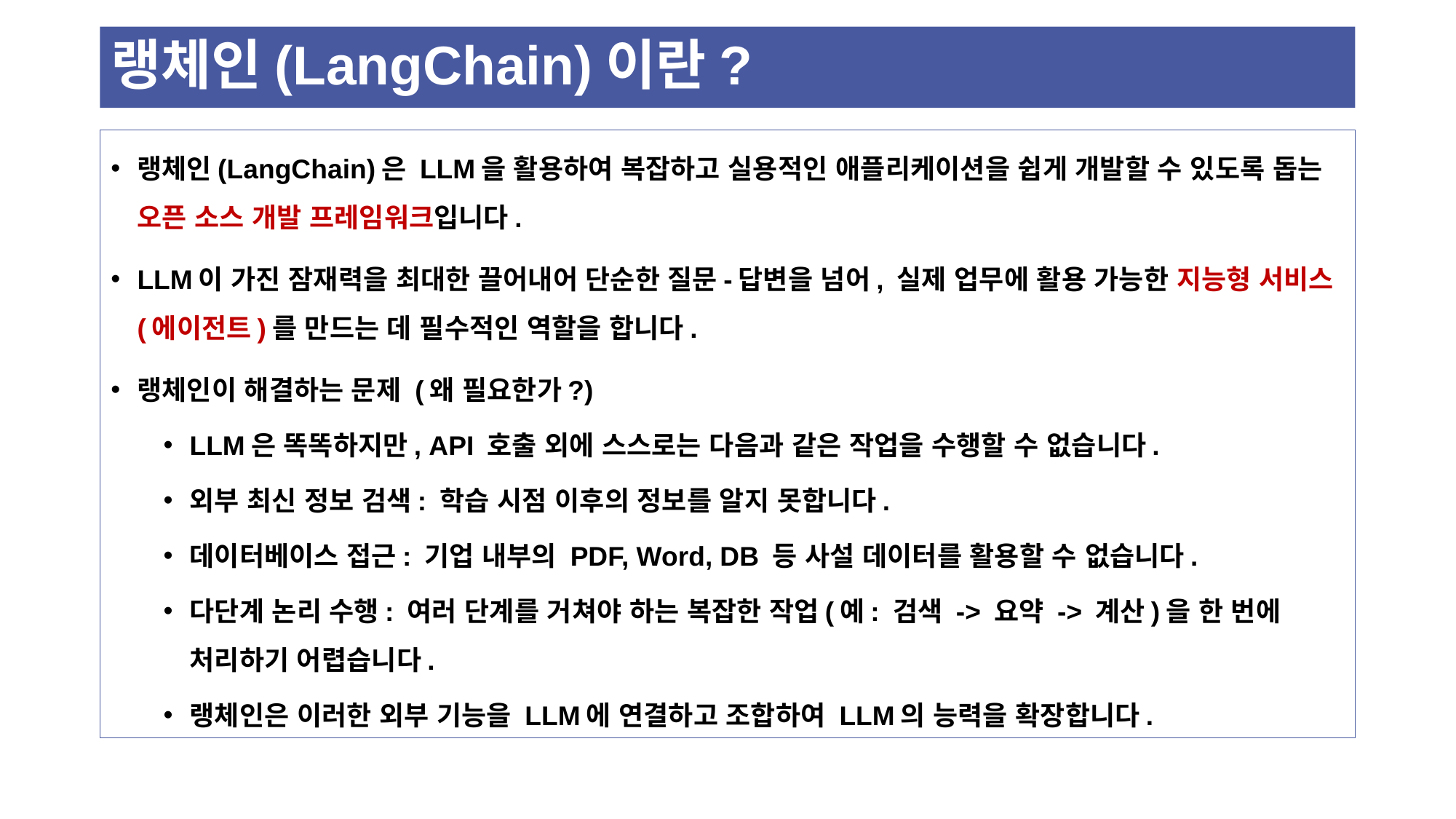

# 랭체인(LangChain)이란?
랭체인(LangChain)은 LLM을 활용하여 복잡하고 실용적인 애플리케이션을 쉽게 개발할 수 있도록 돕는 오픈 소스 개발 프레임워크입니다.
LLM이 가진 잠재력을 최대한 끌어내어 단순한 질문-답변을 넘어, 실제 업무에 활용 가능한 지능형 서비스(에이전트)를 만드는 데 필수적인 역할을 합니다.
랭체인이 해결하는 문제 (왜 필요한가?)
LLM은 똑똑하지만, API 호출 외에 스스로는 다음과 같은 작업을 수행할 수 없습니다.
외부 최신 정보 검색: 학습 시점 이후의 정보를 알지 못합니다.
데이터베이스 접근: 기업 내부의 PDF, Word, DB 등 사설 데이터를 활용할 수 없습니다.
다단계 논리 수행: 여러 단계를 거쳐야 하는 복잡한 작업(예: 검색 -> 요약 -> 계산)을 한 번에 처리하기 어렵습니다.
랭체인은 이러한 외부 기능을 LLM에 연결하고 조합하여 LLM의 능력을 확장합니다.